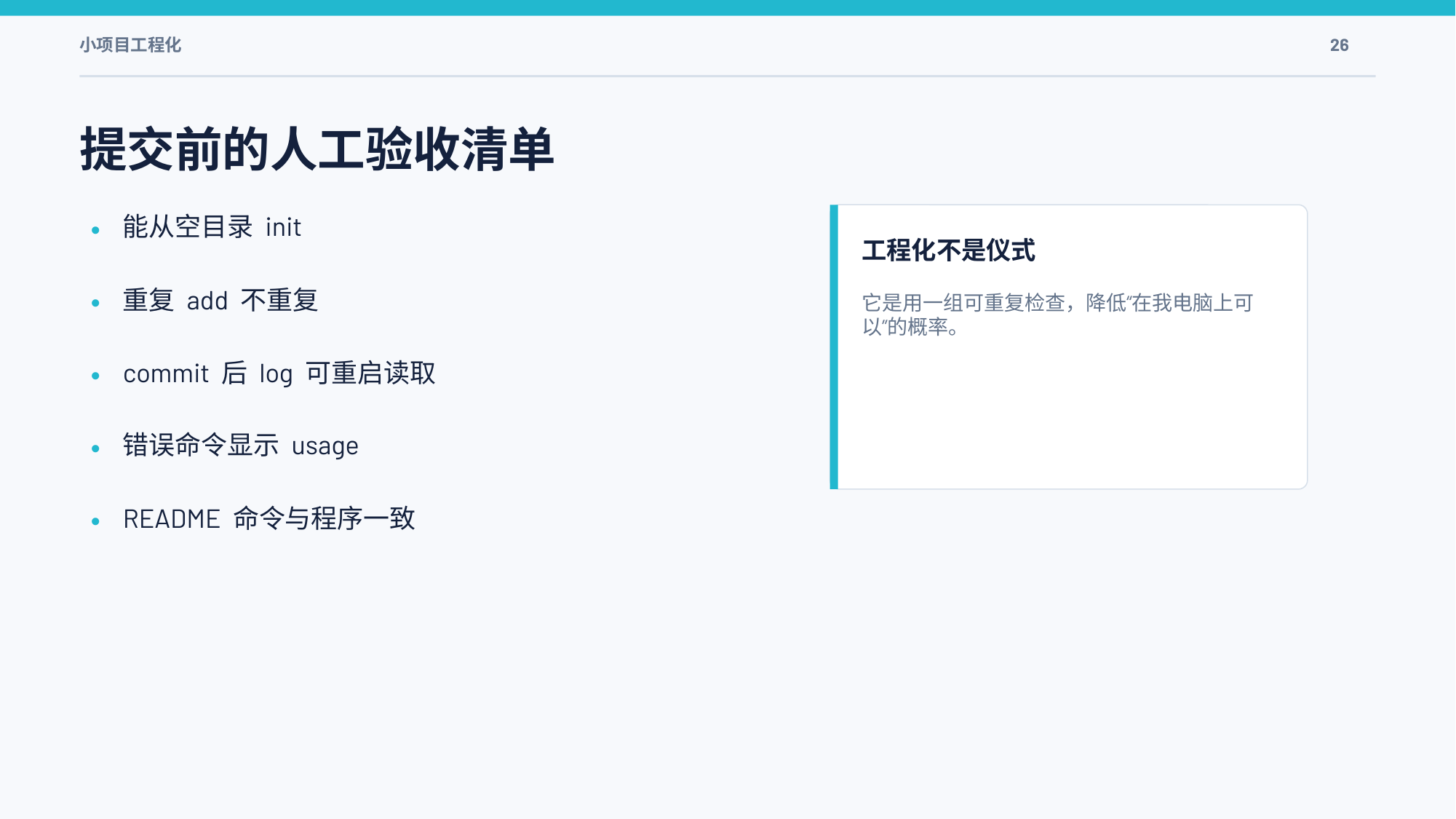

小项目工程化
26

提交前的人工验收清单

•
能从空目录 init
工程化不是仪式
•
重复 add 不重复
它是用一组可重复检查，降低“在我电脑上可以”的概率。
•
commit 后 log 可重启读取
•
错误命令显示 usage
•
README 命令与程序一致